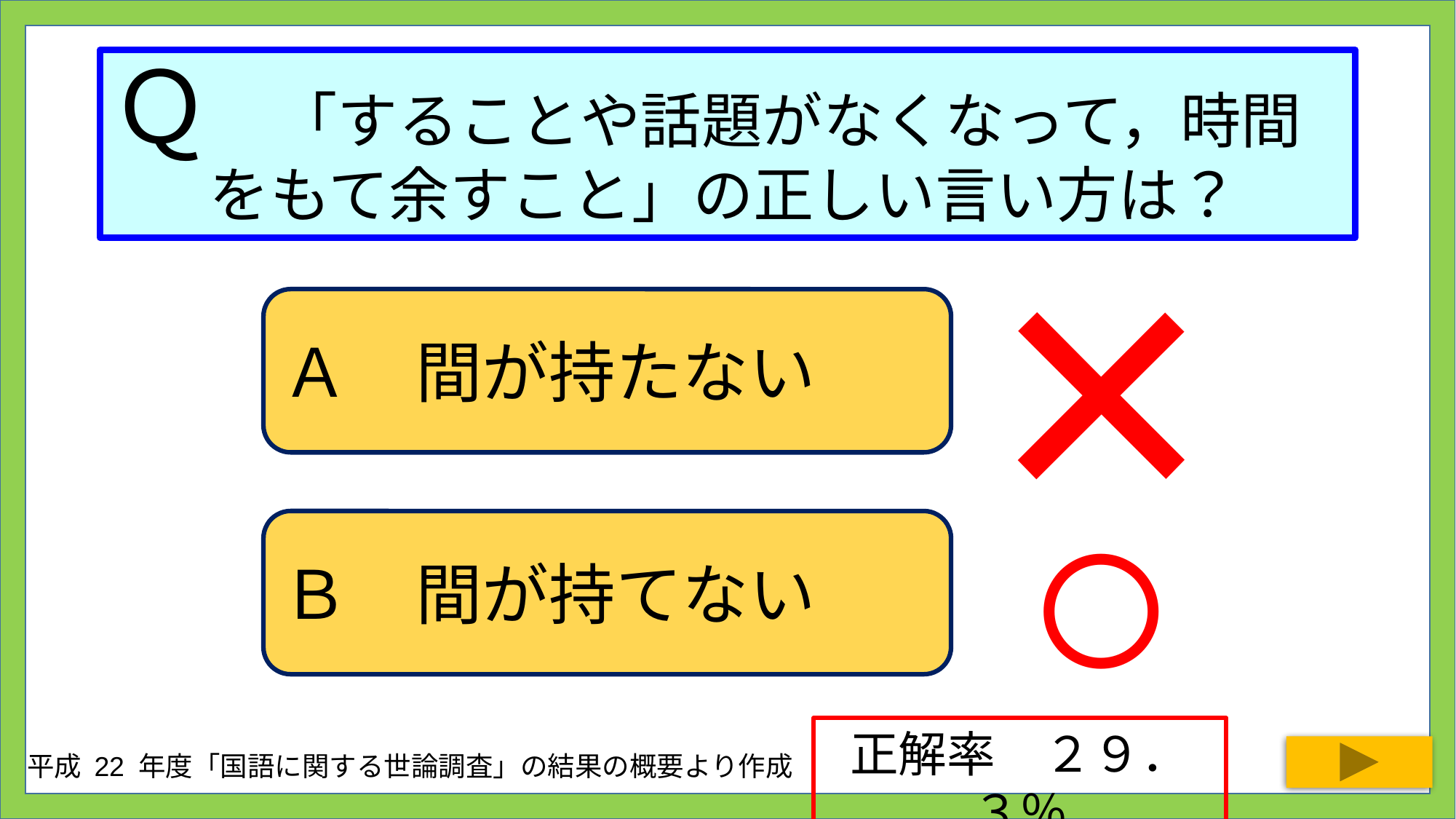

# Ｑ　「することや話題がなくなって，時間をもて余すこと」の正しい言い方は？
×
Ａ　間が持たない
○
Ｂ　間が持てない
正解率　２９．３％

平成 22 年度「国語に関する世論調査」の結果の概要より作成